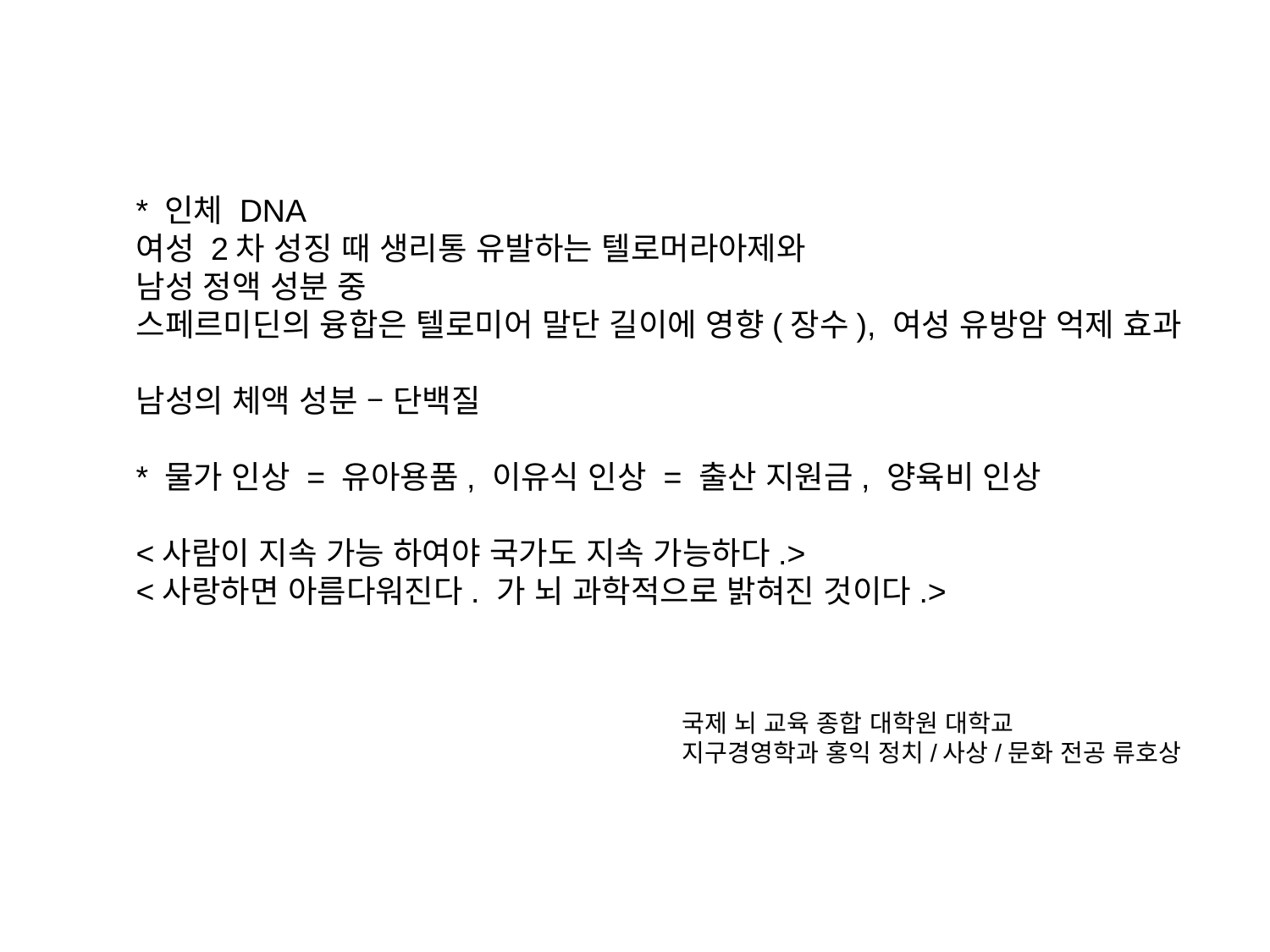

* 인체 DNA
여성 2차 성징 때 생리통 유발하는 텔로머라아제와
남성 정액 성분 중
스페르미딘의 융합은 텔로미어 말단 길이에 영향(장수), 여성 유방암 억제 효과

남성의 체액 성분 – 단백질

* 물가 인상 = 유아용품, 이유식 인상 = 출산 지원금, 양육비 인상

<사람이 지속 가능 하여야 국가도 지속 가능하다.>
<사랑하면 아름다워진다. 가 뇌 과학적으로 밝혀진 것이다.>

국제 뇌 교육 종합 대학원 대학교
지구경영학과 홍익 정치/사상/문화 전공 류호상